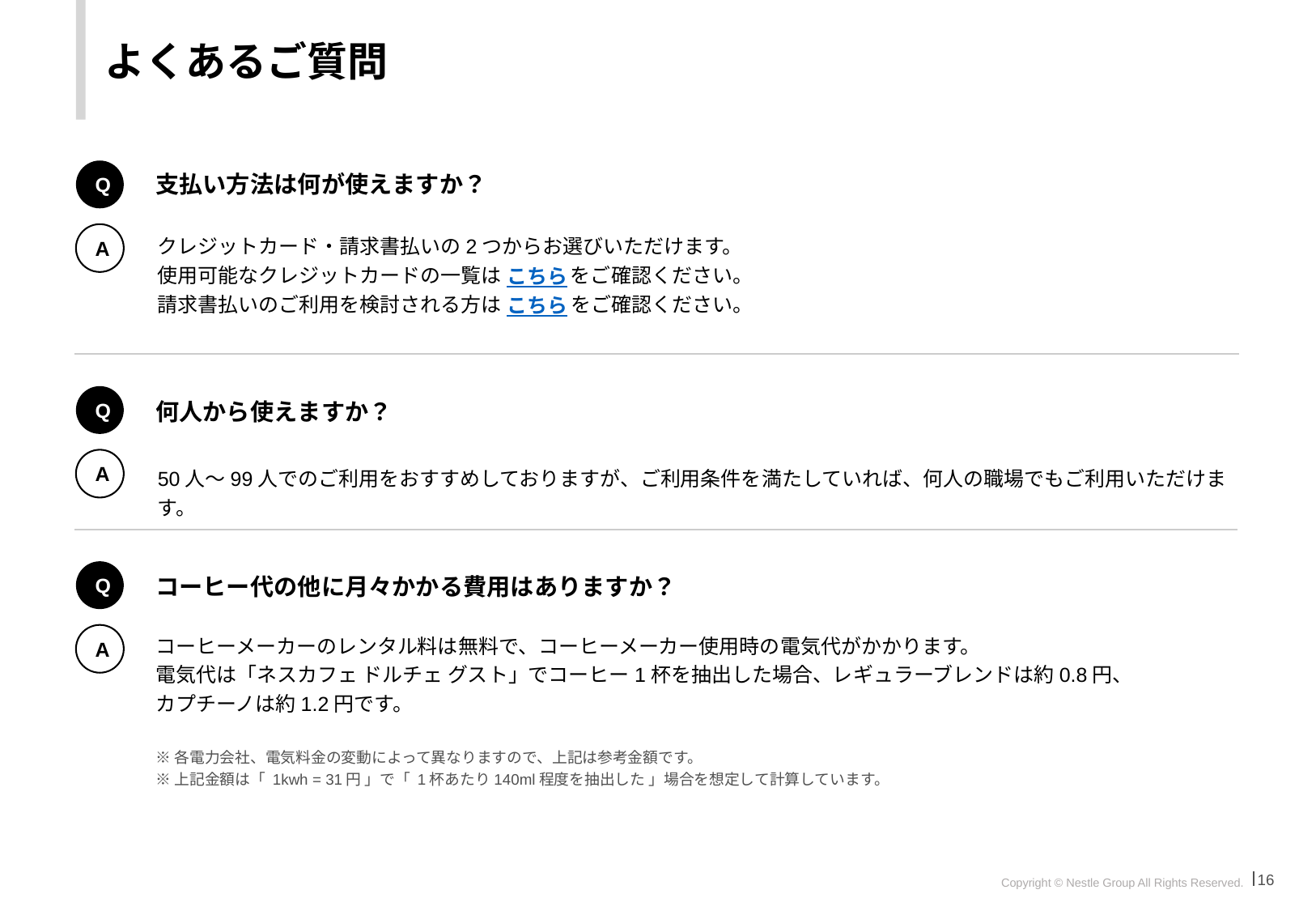

# よくあるご質問
Q
支払い方法は何が使えますか？
A
クレジットカード・請求書払いの2つからお選びいただけます。
使用可能なクレジットカードの一覧は　　　  をご確認ください。
請求書払いのご利用を検討される方は　　　  をご確認ください。
こちら
こちら
Q
何人から使えますか？
A
50人～99人でのご利用をおすすめしておりますが、ご利用条件を満たしていれば、何人の職場でもご利用いただけます。
Q
コーヒー代の他に月々かかる費用はありますか？
A
コーヒーメーカーのレンタル料は無料で、コーヒーメーカー使用時の電気代がかかります。
電気代は「ネスカフェ ドルチェ グスト」でコーヒー1杯を抽出した場合、レギュラーブレンドは約0.8円、
カプチーノは約1.2円です。
※各電力会社、電気料金の変動によって異なりますので、上記は参考金額です。
※上記金額は「 1kwh = 31円 」で「 1杯あたり140ml程度を抽出した 」場合を想定して計算しています。